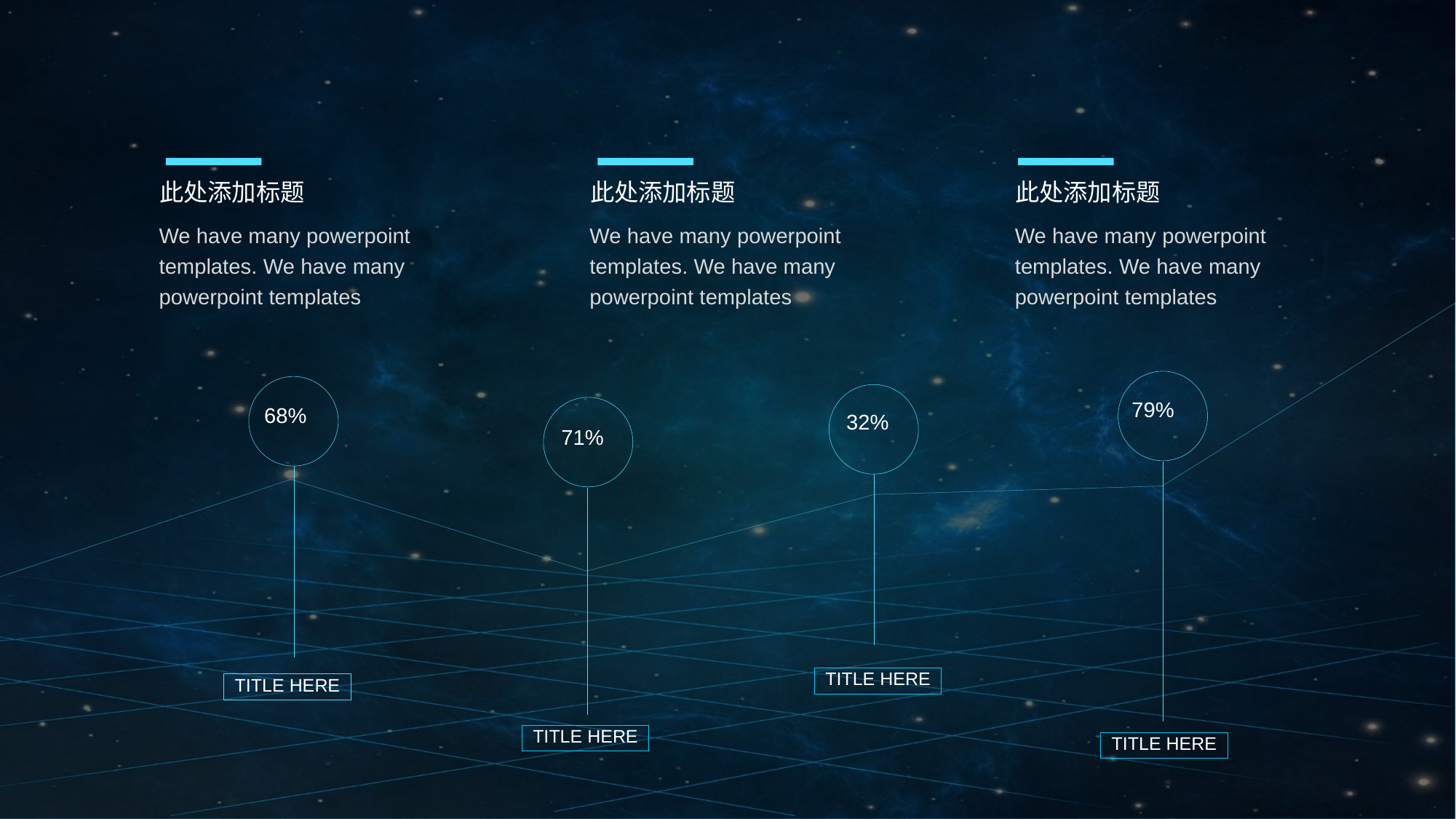

此处添加标题
We have many powerpoint templates. We have many powerpoint templates
此处添加标题
We have many powerpoint templates. We have many powerpoint templates
此处添加标题
We have many powerpoint templates. We have many powerpoint templates

79%

TITLE HERE

68%

TITLE HERE

32%

TITLE HERE

71%

TITLE HERE